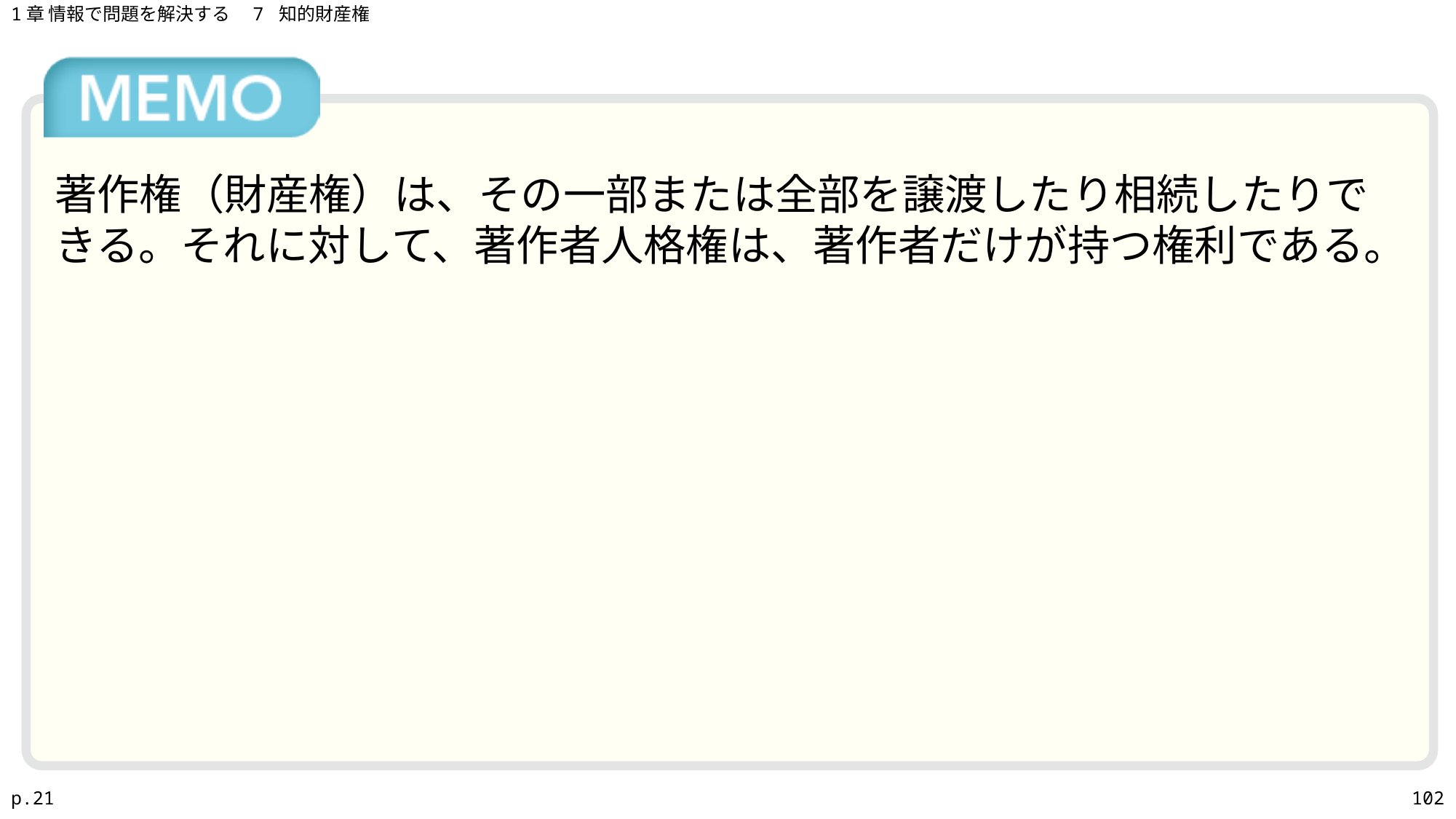

1章 情報で問題を解決する　7 知的財産権
著作権（財産権）は、その一部または全部を譲渡したり相続したりできる。それに対して、著作者人格権は、著作者だけが持つ権利である。

p.21
102